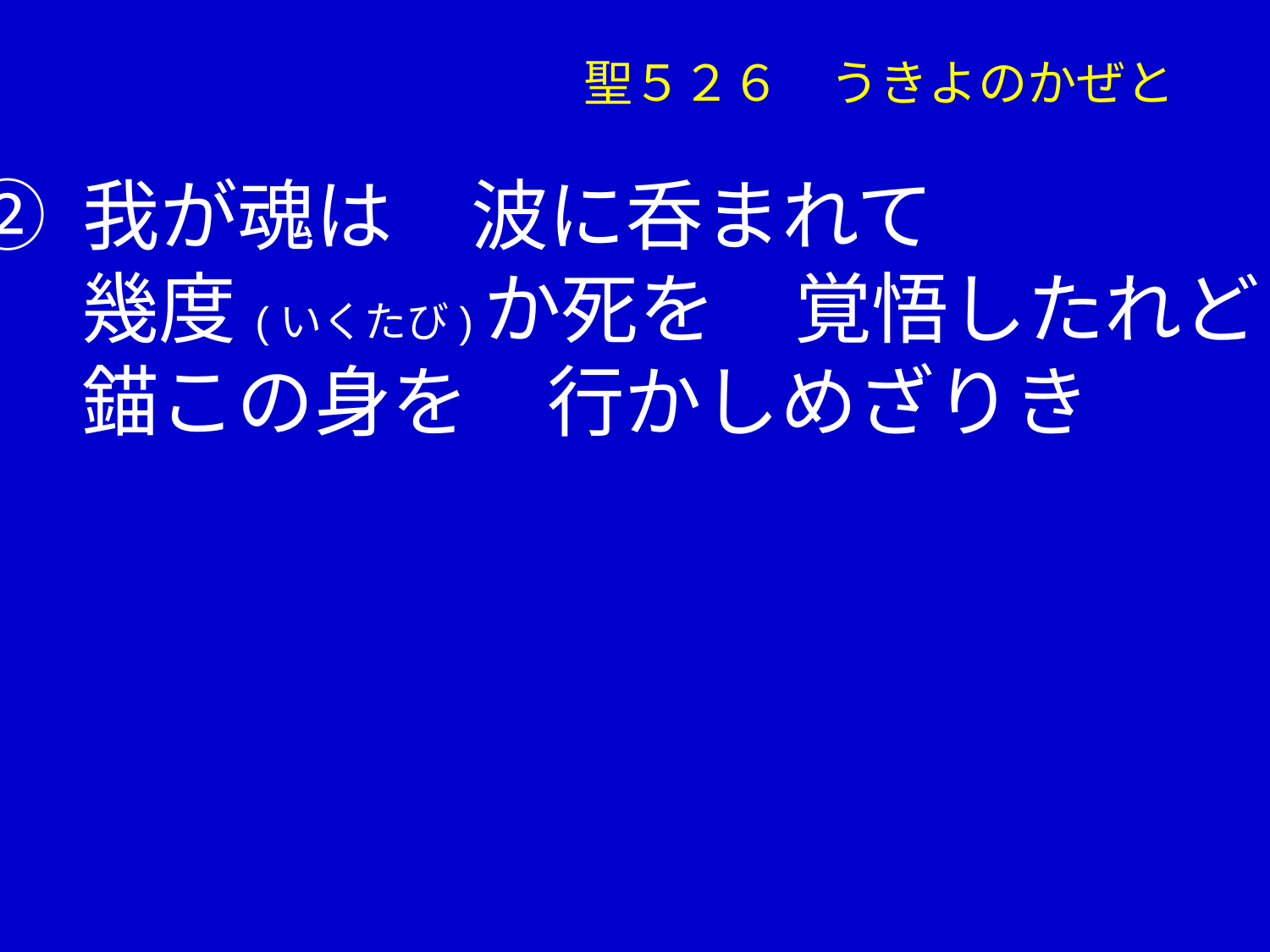

聖５２６　うきよのかぜと
② 我が魂は　波に呑まれて
　  幾度(いくたび)か死を　覚悟したれど
　  錨この身を　行かしめざりき